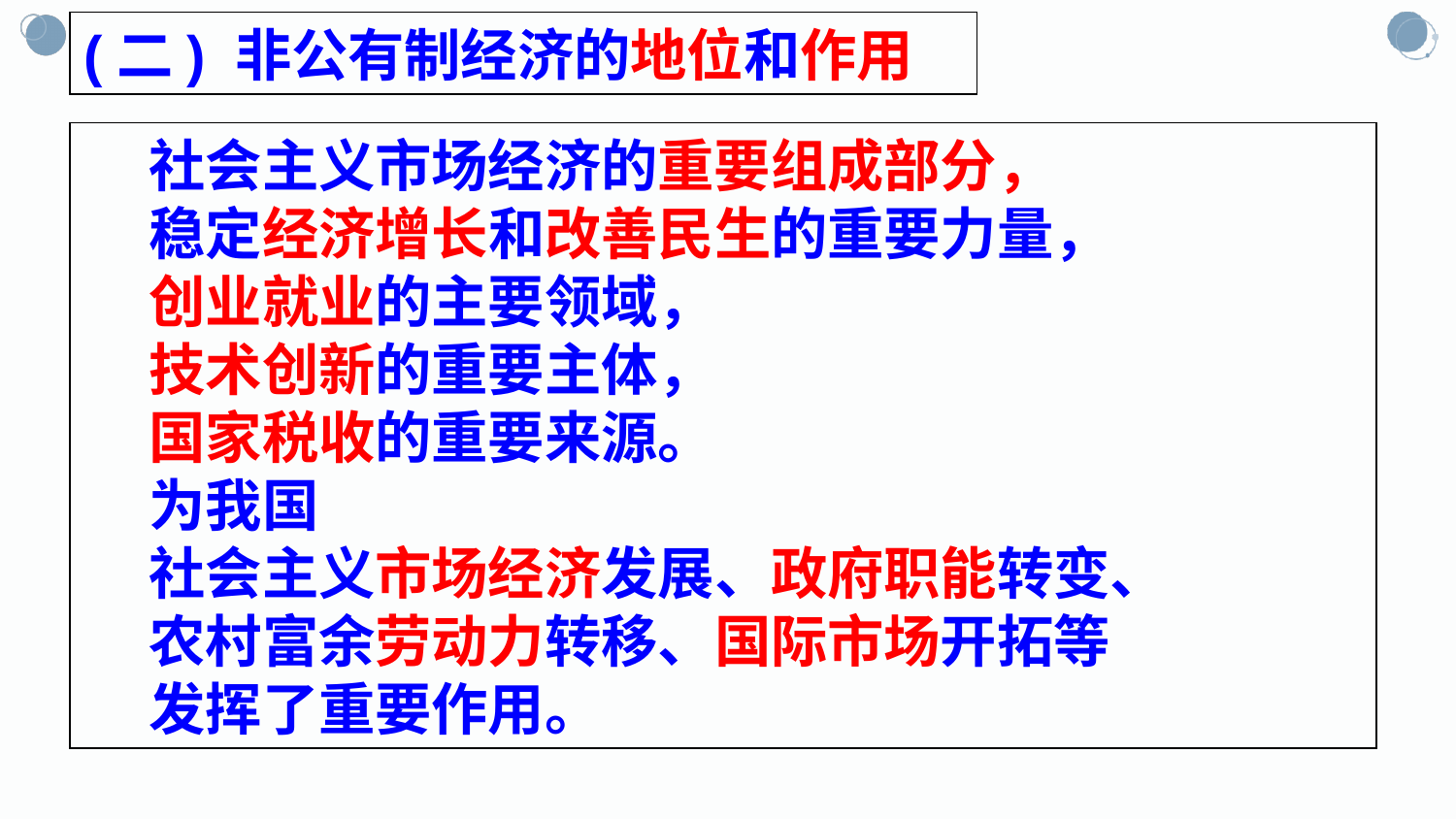

(二) 非公有制经济的地位和作用
    社会主义市场经济的重要组成部分，
    稳定经济增长和改善民生的重要力量，
    创业就业的主要领域，
    技术创新的重要主体，
    国家税收的重要来源。
    为我国
    社会主义市场经济发展、政府职能转变、
    农村富余劳动力转移、国际市场开拓等
    发挥了重要作用。